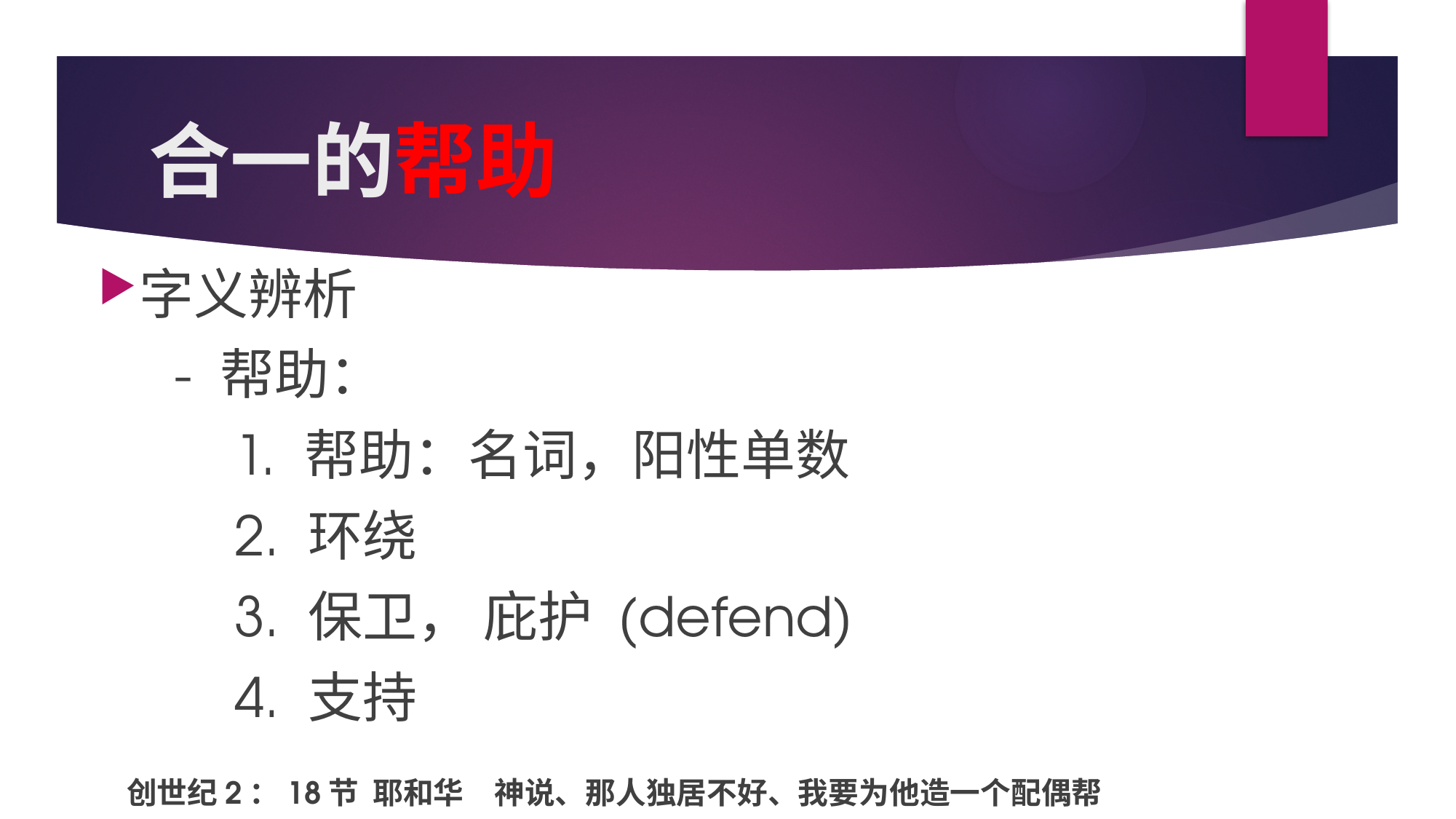

# 合一的帮助
字义辨析
     - 帮助：
         1. 帮助：名词，阳性单数
         2. 环绕
         3. 保卫， 庇护 (defend)
         4. 支持
 创世纪2：18节  耶和华　神说、那人独居不好、我要为他造一个配偶帮助他